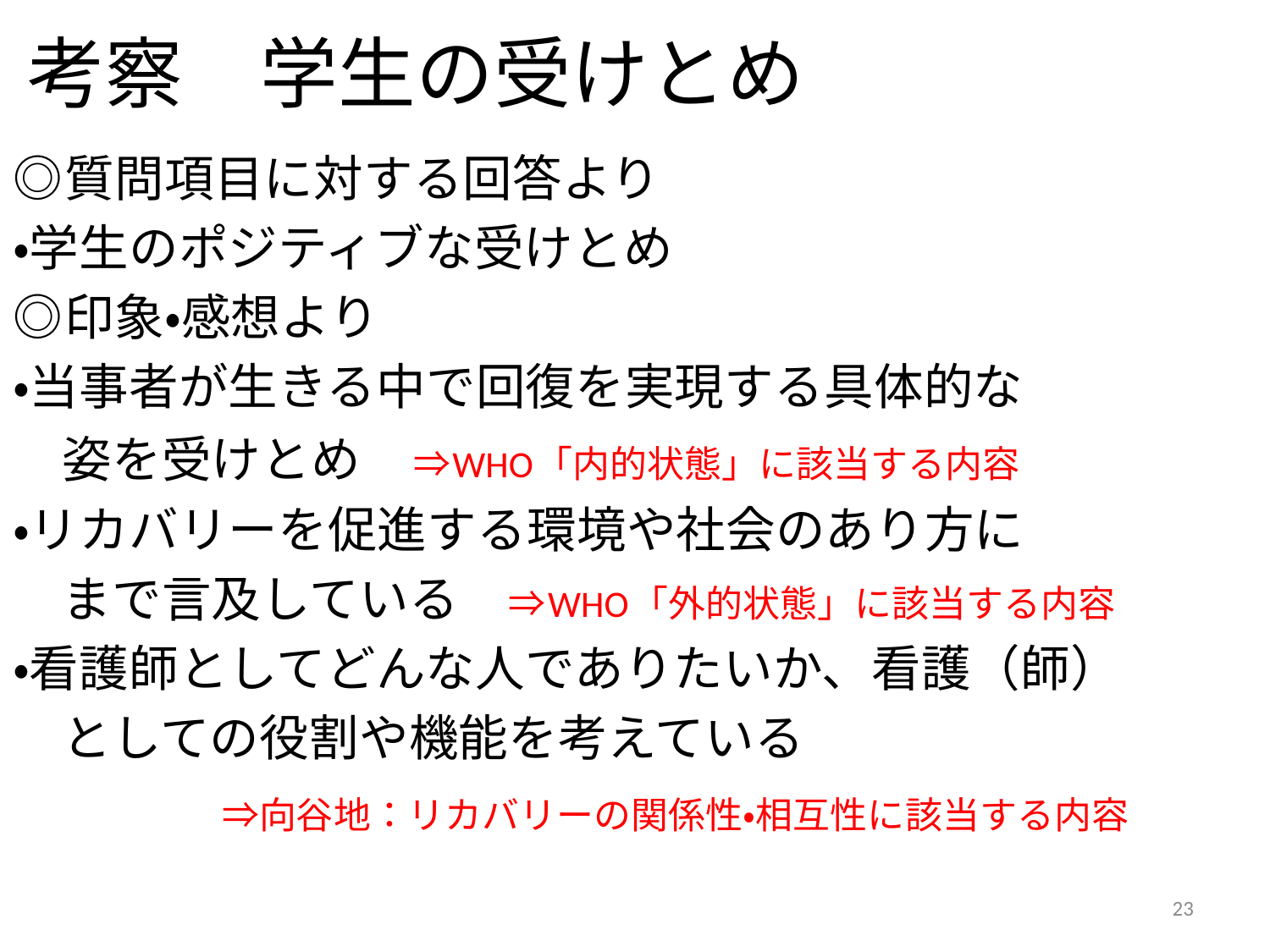

# 考察　学生の受けとめ
◎質問項目に対する回答より
・学生のポジティブな受けとめ
◎印象・感想より
・当事者が生きる中で回復を実現する具体的な
　姿を受けとめ　⇒WHO「内的状態」に該当する内容
・リカバリーを促進する環境や社会のあり方に
　まで言及している　⇒WHO「外的状態」に該当する内容
・看護師としてどんな人でありたいか、看護（師）
　としての役割や機能を考えている
　　　　⇒向谷地：リカバリーの関係性・相互性に該当する内容

23